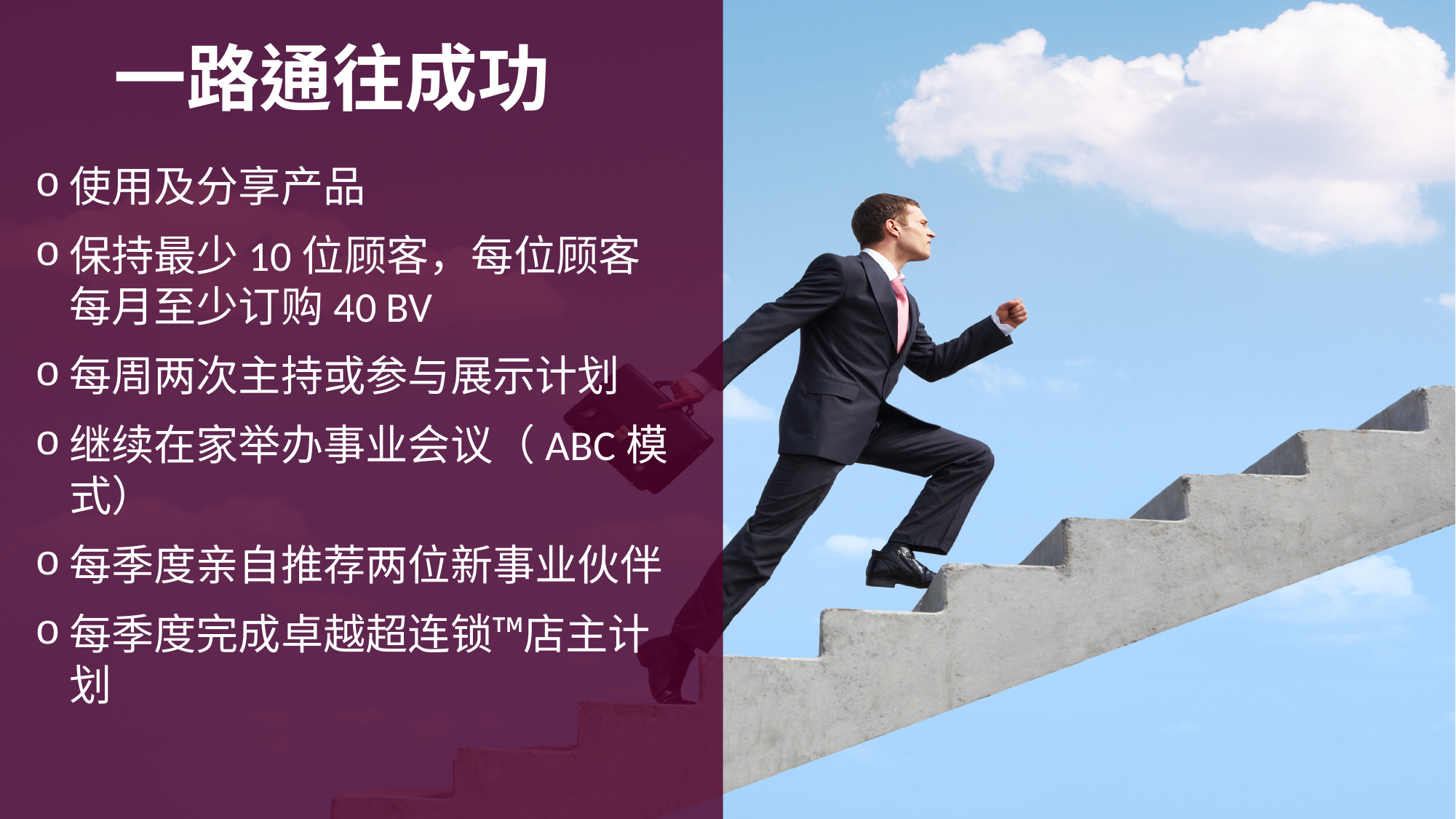

一路通往成功
使用及分享产品
保持最少10位顾客，每位顾客
每月至少订购40 BV
每周两次主持或参与展示计划
继续在家举办事业会议（ABC模式）
每季度亲自推荐两位新事业伙伴
每季度完成卓越超连锁™店主计划